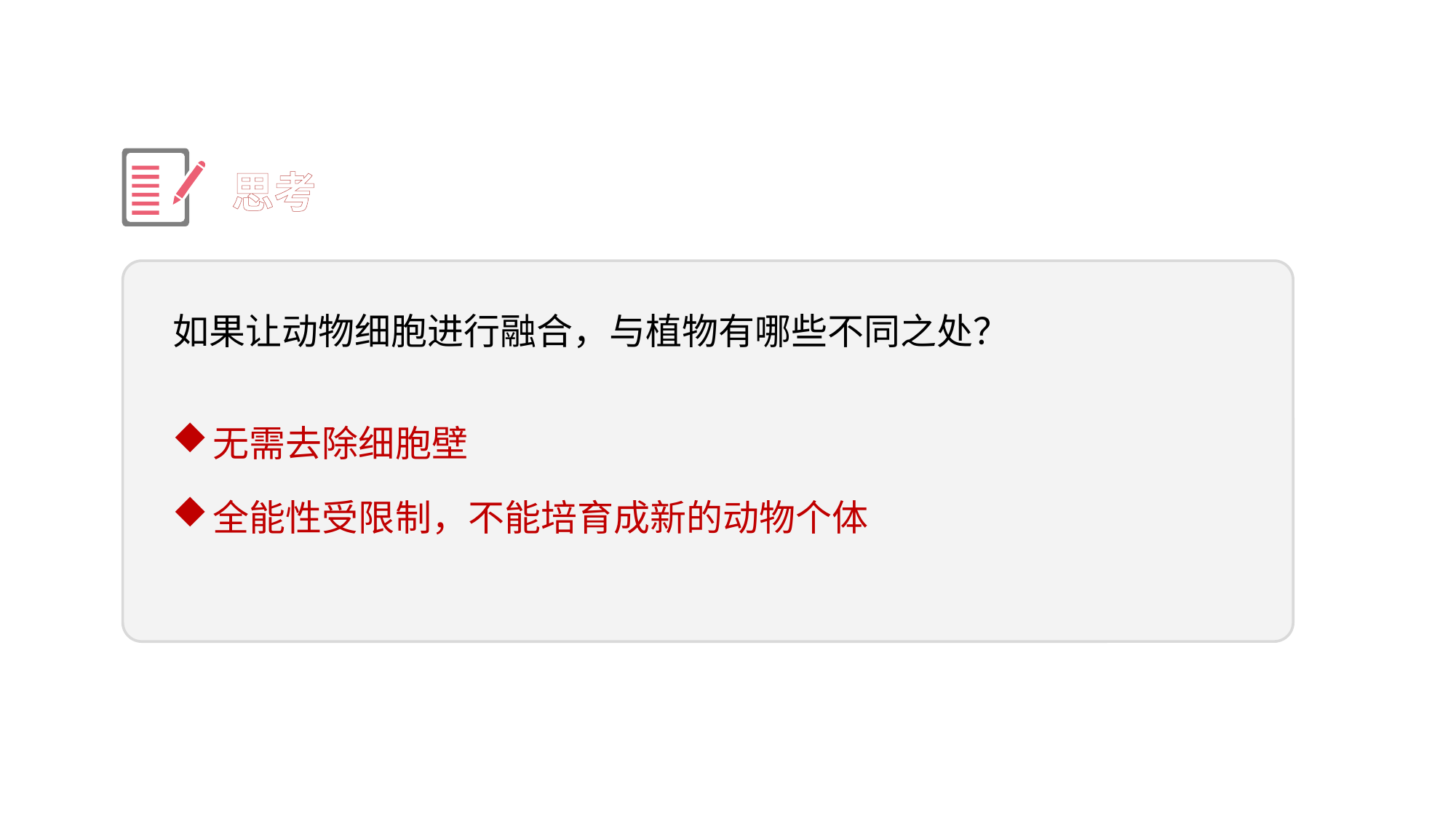

思考

 如果让动物细胞进行融合，与植物有哪些不同之处？
无需去除细胞壁
全能性受限制，不能培育成新的动物个体